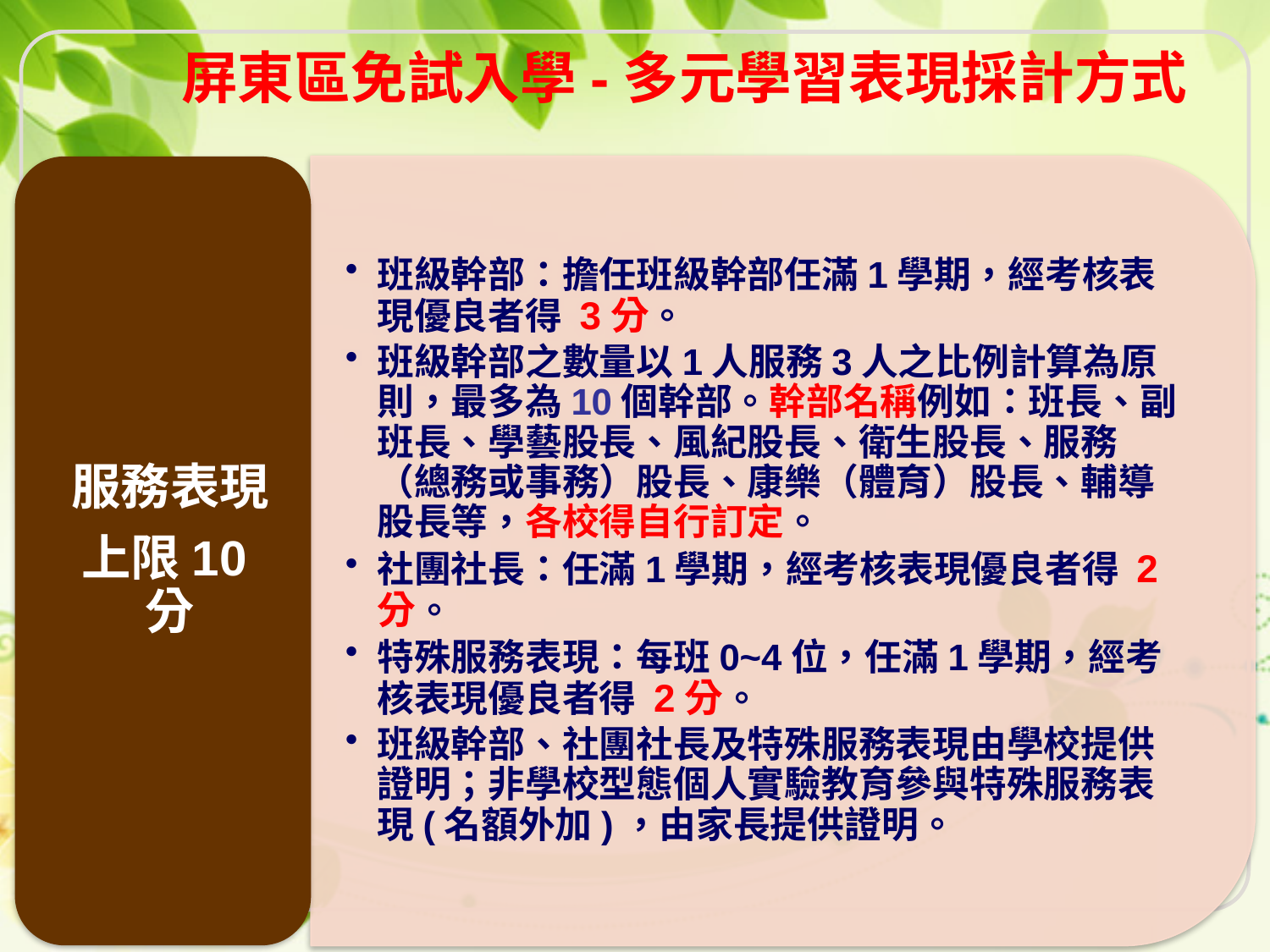

屏東區免試入學-多元學習表現採計方式
班級幹部：擔任班級幹部任滿1學期，經考核表現優良者得 3分。
班級幹部之數量以1人服務3人之比例計算為原則，最多為10個幹部。幹部名稱例如：班長、副班長、學藝股長、風紀股長、衛生股長、服務（總務或事務）股長、康樂（體育）股長、輔導股長等，各校得自行訂定。
社團社長：任滿1學期，經考核表現優良者得 2分。
特殊服務表現：每班0~4位，任滿1學期，經考核表現優良者得 2分。
班級幹部、社團社長及特殊服務表現由學校提供證明；非學校型態個人實驗教育參與特殊服務表現(名額外加)，由家長提供證明。
服務表現
上限10分